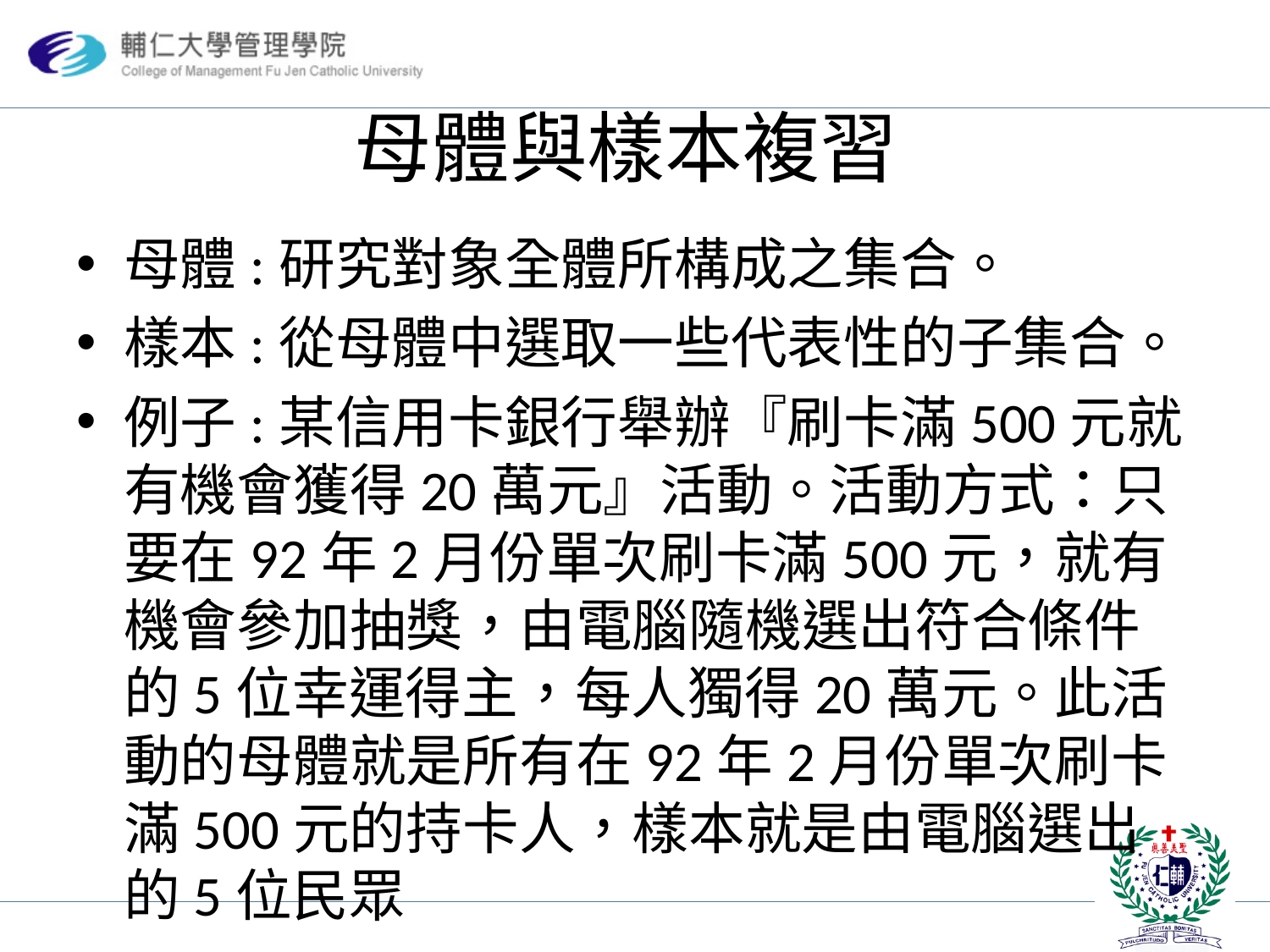

# 母體與樣本複習
母體:研究對象全體所構成之集合。
樣本:從母體中選取一些代表性的子集合。
例子:某信用卡銀行舉辦『刷卡滿500元就有機會獲得20萬元』活動。活動方式：只要在92年2月份單次刷卡滿500元，就有機會參加抽獎，由電腦隨機選出符合條件的5位幸運得主，每人獨得20萬元。此活動的母體就是所有在92年2月份單次刷卡滿500元的持卡人，樣本就是由電腦選出的5位民眾